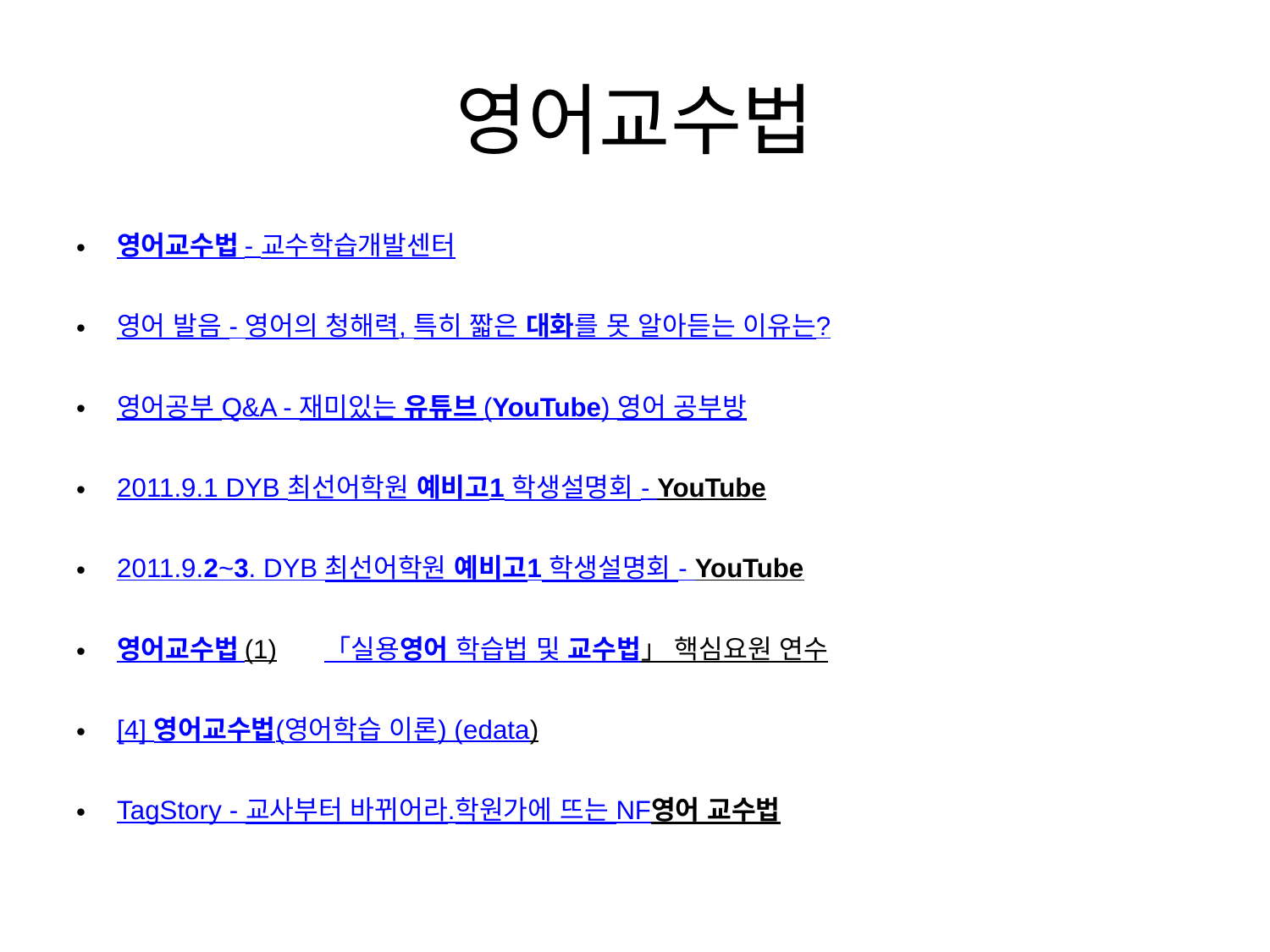

# 영어교수법
영어교수법 - 교수학습개발센터

영어 발음 - 영어의 청해력, 특히 짧은 대화를 못 알아듣는 이유는?

영어공부 Q&A - 재미있는 유튜브 (YouTube) 영어 공부방

2011.9.1 DYB 최선어학원 예비고1 학생설명회 - YouTube

2011.9.2~3. DYB 최선어학원 예비고1 학생설명회 - YouTube

영어교수법 (1)      「실용영어 학습법 및 교수법」 핵심요원 연수

[4] 영어교수법(영어학습 이론) (edata)

TagStory - 교사부터 바뀌어라.학원가에 뜨는 NF영어 교수법